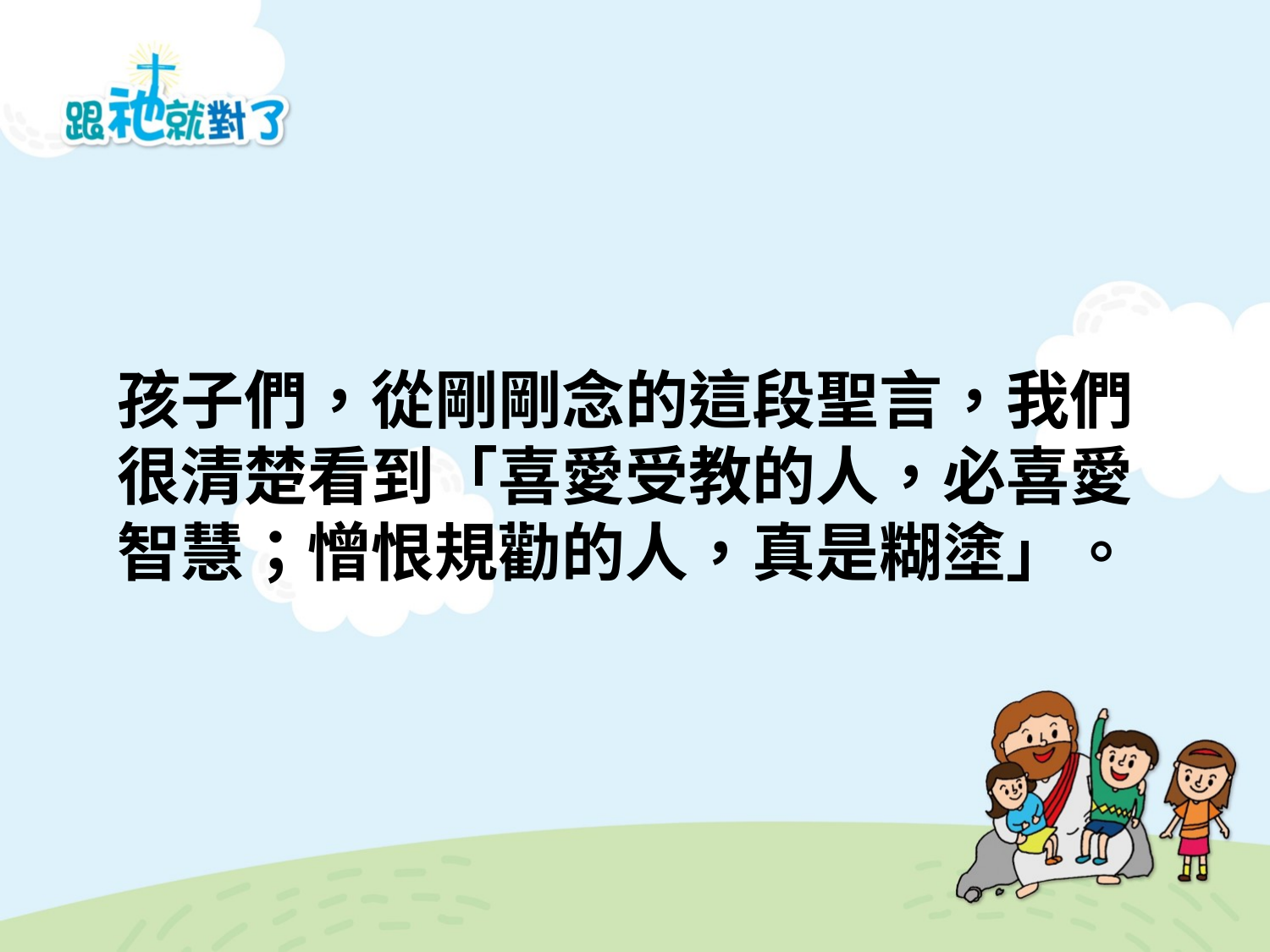

孩子們，從剛剛念的這段聖言，我們很清楚看到「喜愛受教的人，必喜愛智慧；憎恨規勸的人，真是糊塗」。